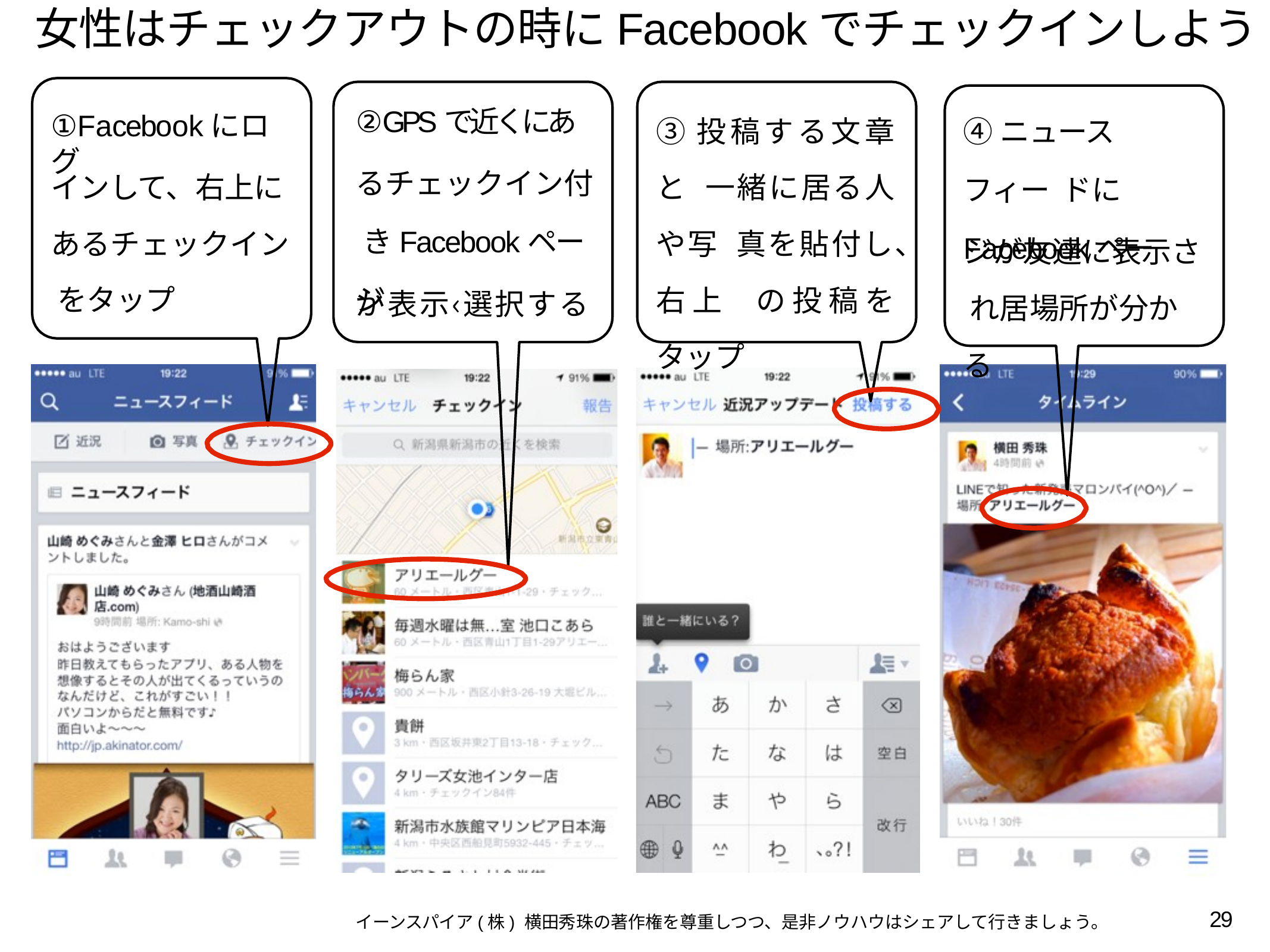

# 女性はチェックアウトの時にFacebookでチェックインしよう

④ニュースフィー  ドにFacebookペー
③投稿する文章と  一緒に居る人や写  真を貼付し、右上  の投稿をタップ
②GPSで近くにあ
①Facebookにログ
るチェックイン付  きFacebookページ
インして、右上に  あるチェックイン  をタップ
ジが友達に表示さ  れ居場所が分かる
が表示‹選択する

29
イーンスパイア(株) 横田秀珠の著作権を尊重しつつ、是非ノウハウはシェアして行きましょう。